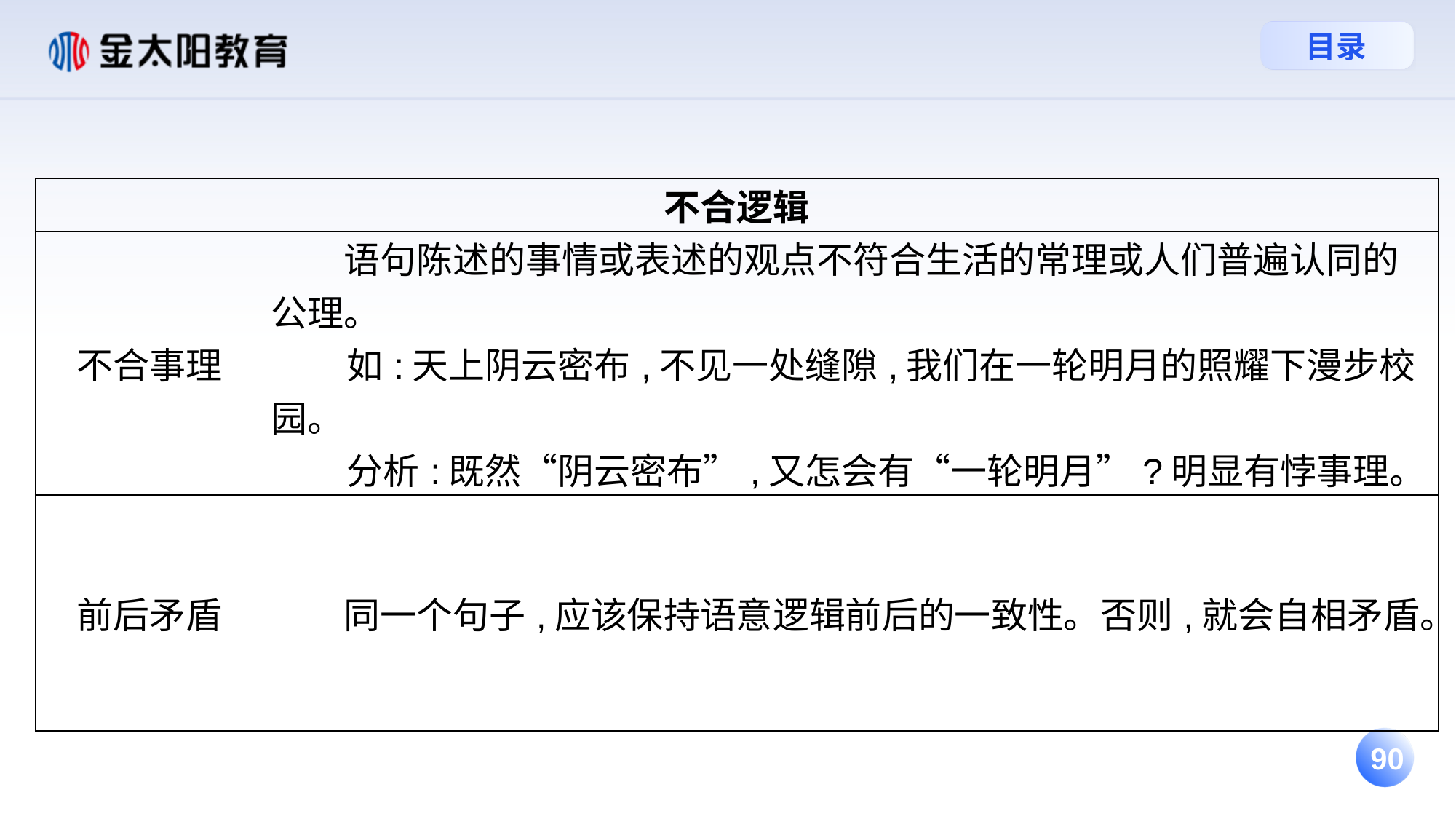

| 不合逻辑 |  |
| --- | --- |
| 不合事理 | 语句陈述的事情或表述的观点不符合生活的常理或人们普遍认同的公理。 如:天上阴云密布,不见一处缝隙,我们在一轮明月的照耀下漫步校园。 分析:既然“阴云密布”,又怎会有“一轮明月”?明显有悖事理。 |
| 前后矛盾 | 同一个句子,应该保持语意逻辑前后的一致性。否则,就会自相矛盾。 |